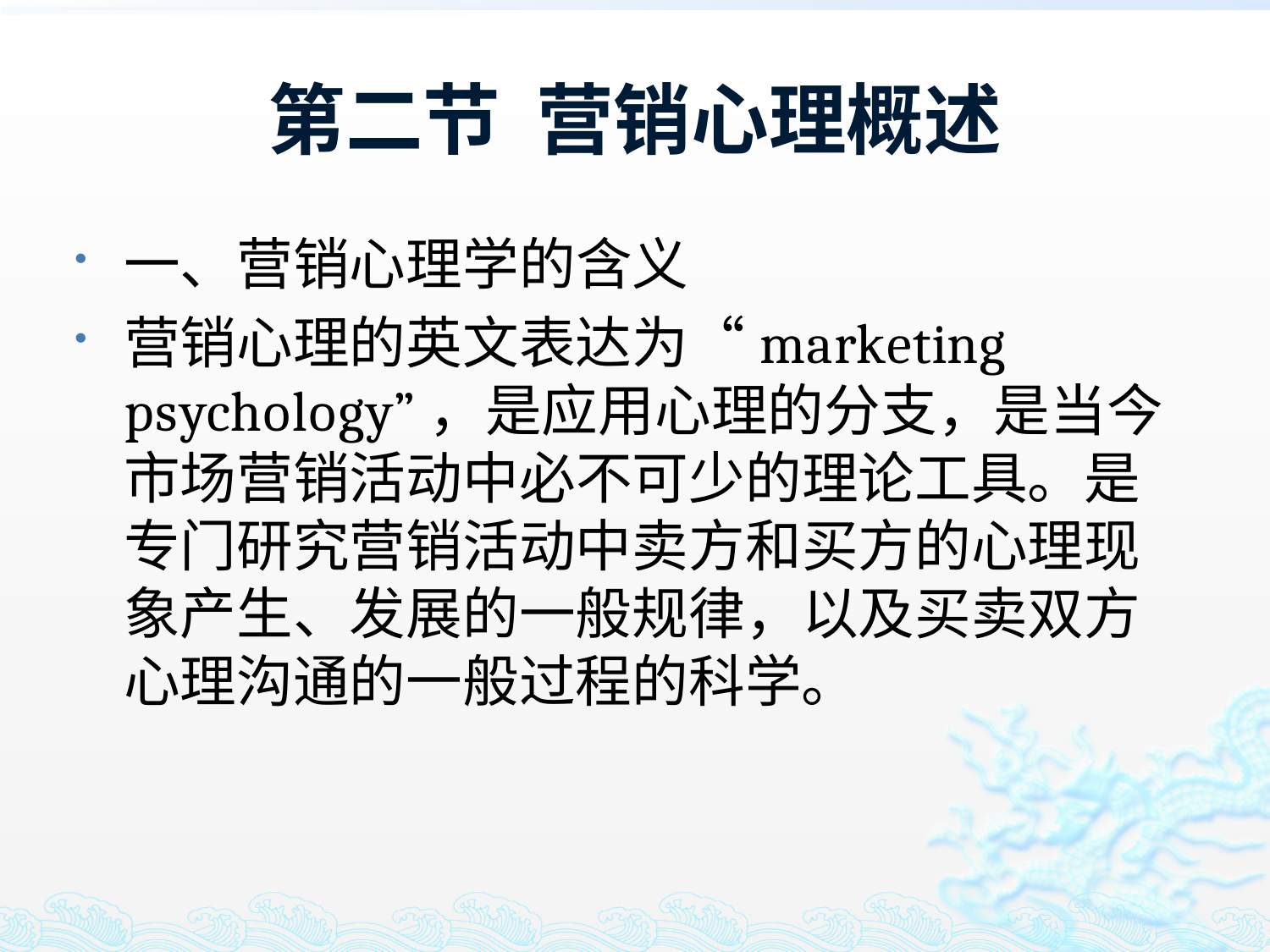

# 第二节  营销心理概述
一、营销心理学的含义
营销心理的英文表达为“marketing psychology”，是应用心理的分支，是当今市场营销活动中必不可少的理论工具。是专门研究营销活动中卖方和买方的心理现象产生、发展的一般规律，以及买卖双方心理沟通的一般过程的科学。